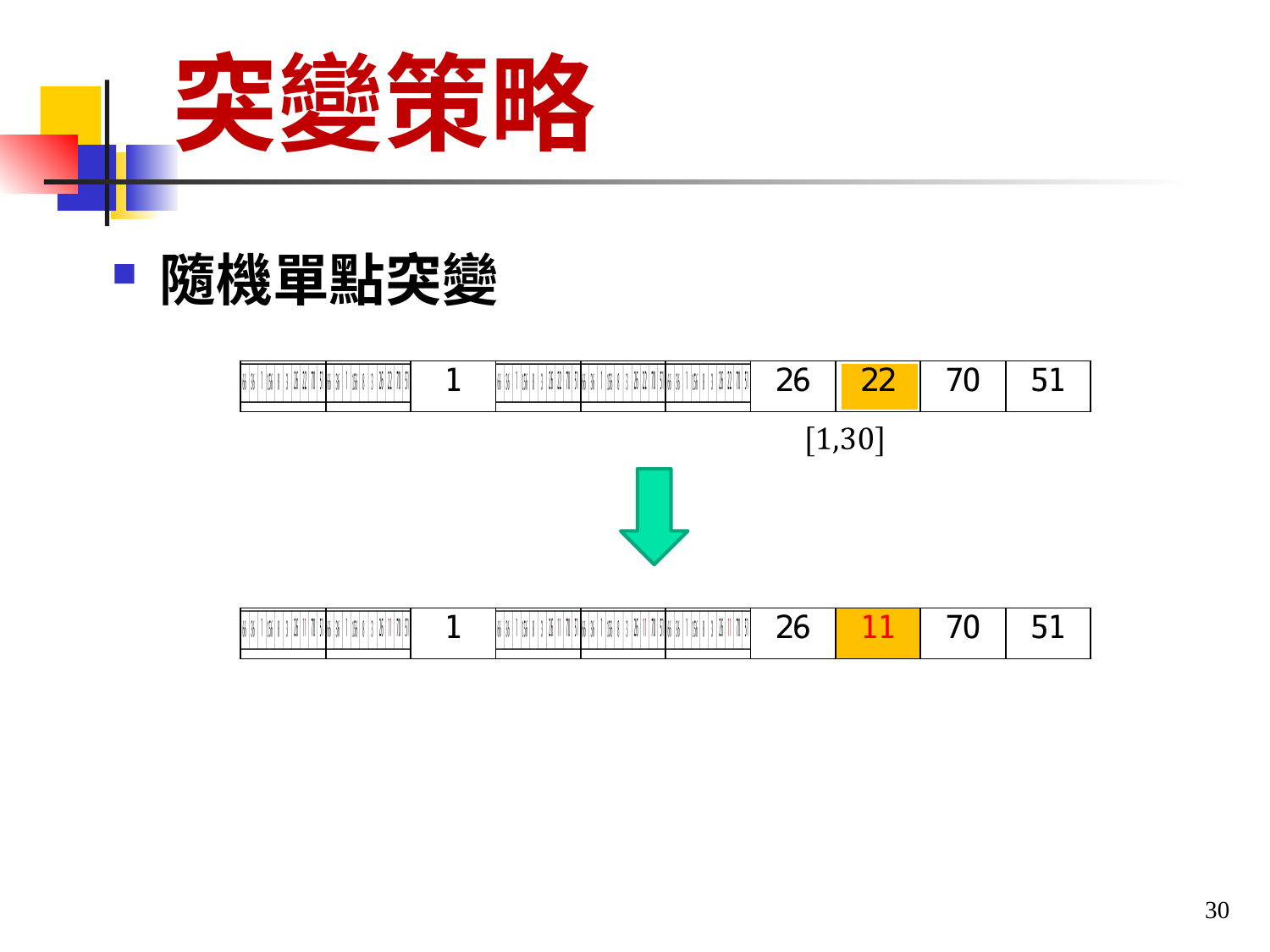

# 突變策略
隨機單點突變
|  |  | 1 |  |  |  | 26 | 22 | 70 | 51 |
| --- | --- | --- | --- | --- | --- | --- | --- | --- | --- |

|  |  | 1 |  |  |  | 26 | 11 | 70 | 51 |
| --- | --- | --- | --- | --- | --- | --- | --- | --- | --- |
30